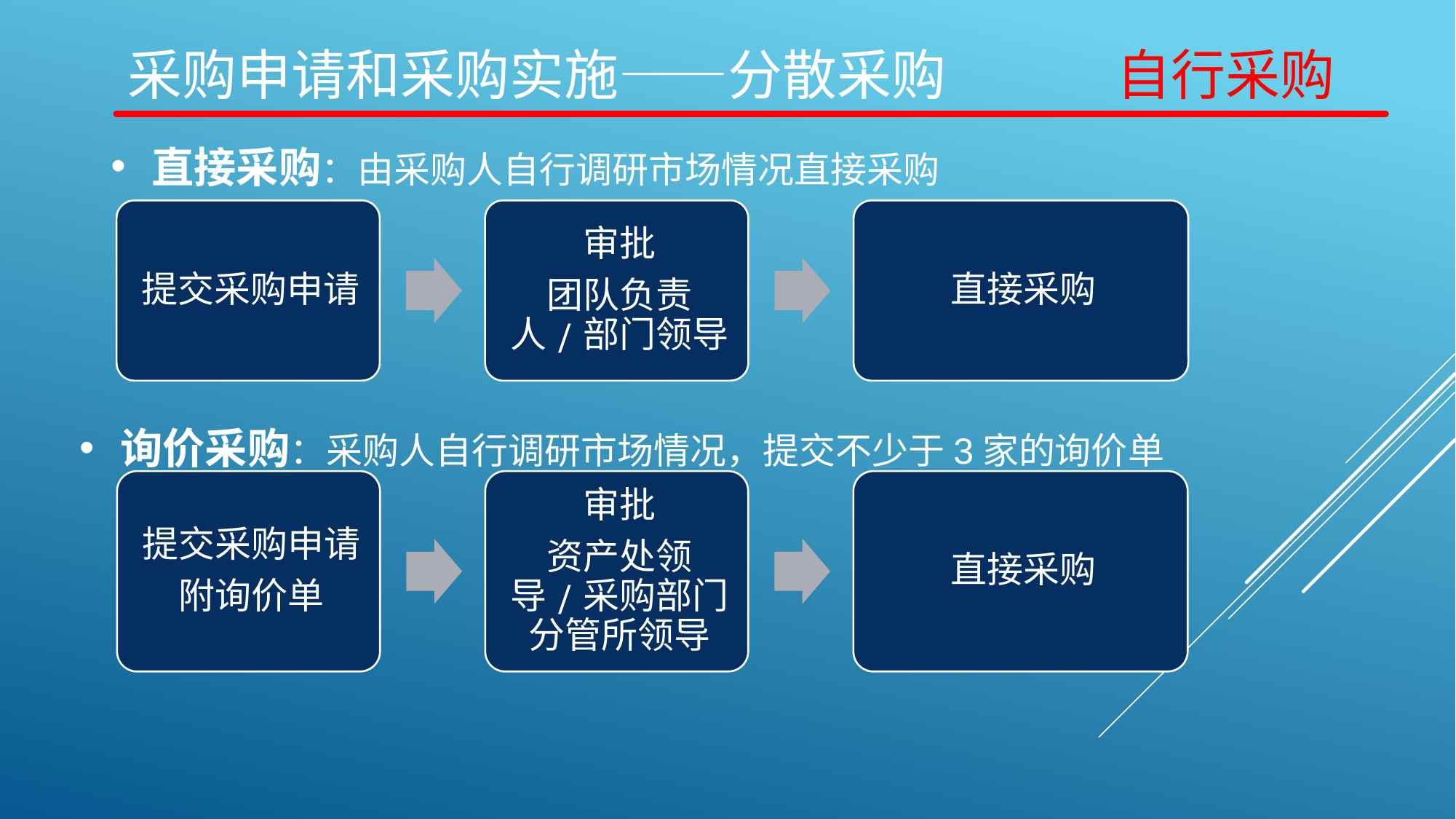

# 采购申请和采购实施——分散采购              自行采购
直接采购：由采购人自行调研市场情况直接采购
提交采购申请

审批
团队负责人/部门领导

直接采购
询价采购：采购人自行调研市场情况，提交不少于3家的询价单
提交采购申请
附询价单

审批
资产处领导/采购部门分管所领导

直接采购